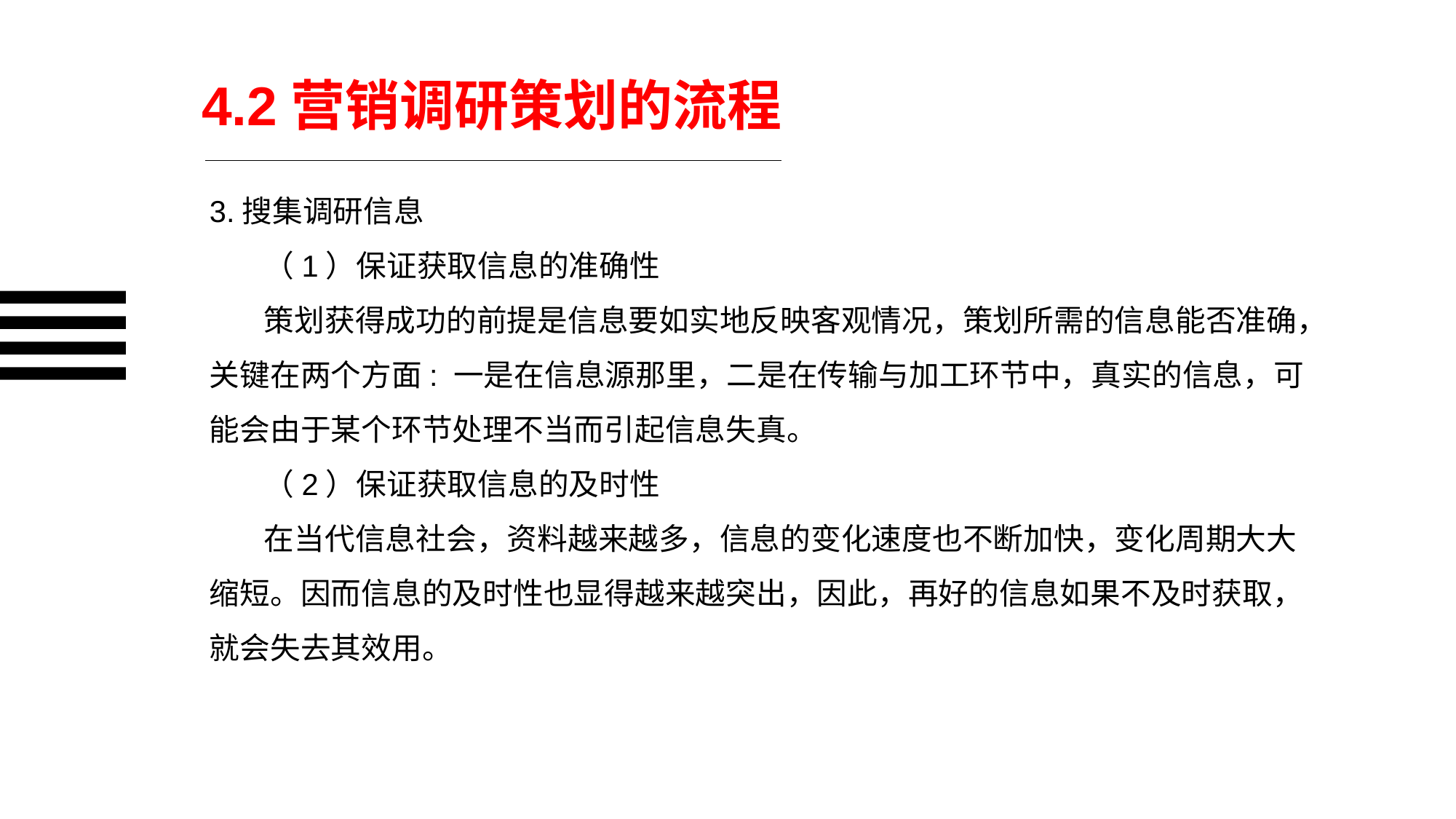

4.2营销调研策划的流程
3.搜集调研信息
（1）保证获取信息的准确性
策划获得成功的前提是信息要如实地反映客观情况，策划所需的信息能否准确，关键在两个方面: 一是在信息源那里，二是在传输与加工环节中，真实的信息，可能会由于某个环节处理不当而引起信息失真。
（2）保证获取信息的及时性
在当代信息社会，资料越来越多，信息的变化速度也不断加快，变化周期大大缩短。因而信息的及时性也显得越来越突出，因此，再好的信息如果不及时获取，就会失去其效用。